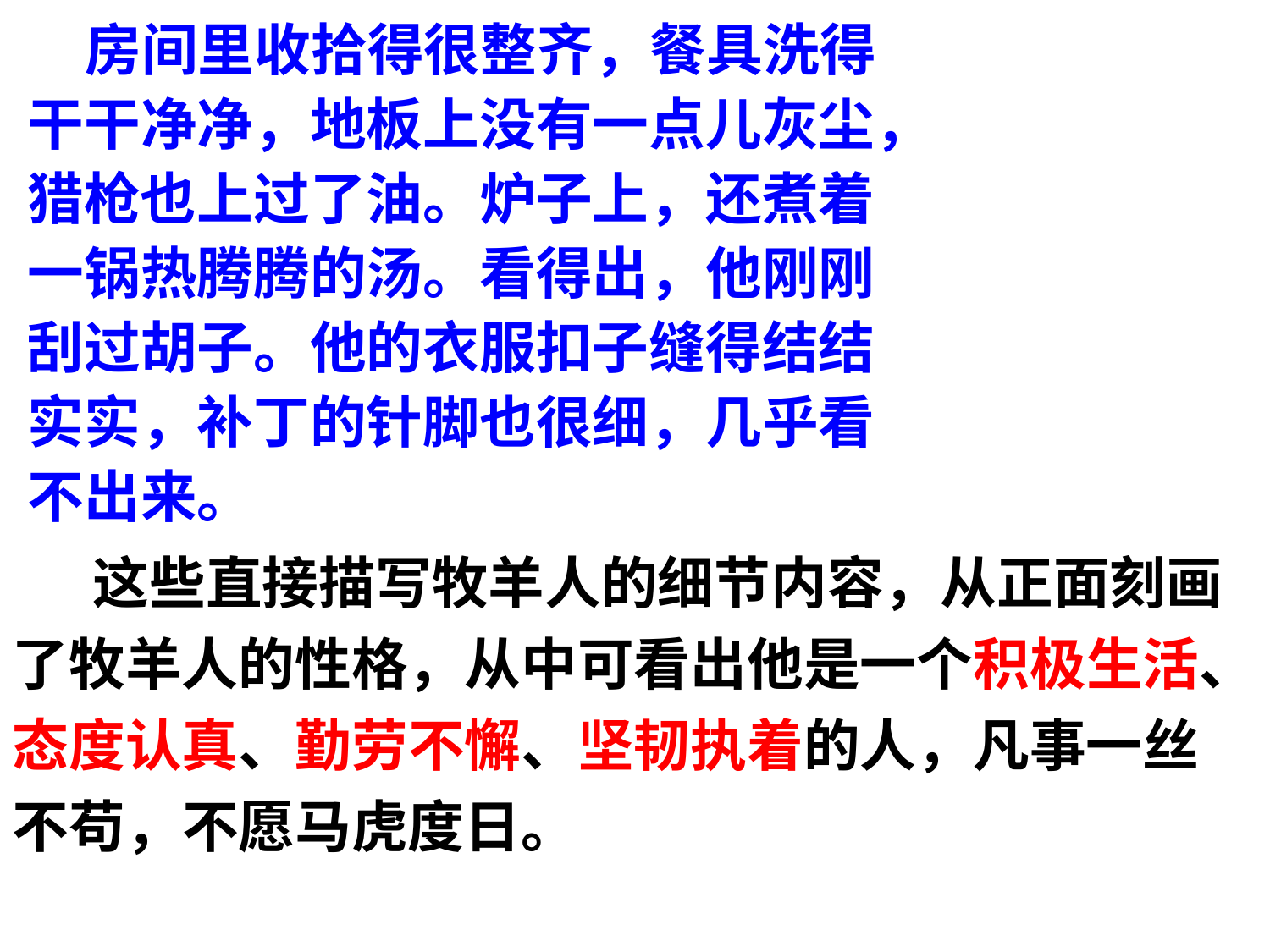

房间里收拾得很整齐，餐具洗得干干净净，地板上没有一点儿灰尘，猎枪也上过了油。炉子上，还煮着一锅热腾腾的汤。看得出，他刚刚刮过胡子。他的衣服扣子缝得结结实实，补丁的针脚也很细，几乎看不出来。
       这些直接描写牧羊人的细节内容，从正面刻画了牧羊人的性格，从中可看出他是一个积极生活、态度认真、勤劳不懈、坚韧执着的人，凡事一丝不苟，不愿马虎度日。